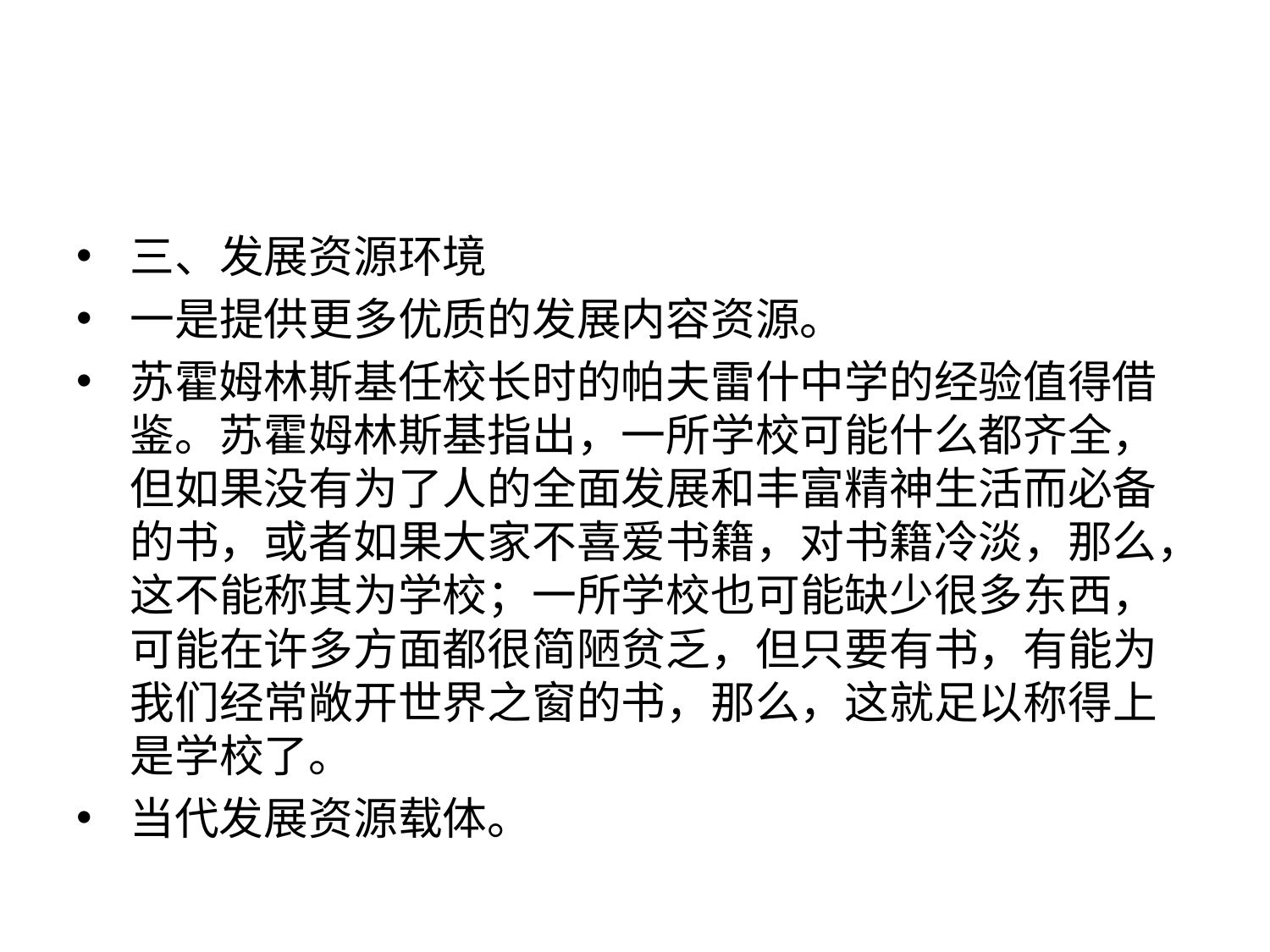

#
三、发展资源环境
一是提供更多优质的发展内容资源。
苏霍姆林斯基任校长时的帕夫雷什中学的经验值得借鉴。苏霍姆林斯基指出，一所学校可能什么都齐全，但如果没有为了人的全面发展和丰富精神生活而必备的书，或者如果大家不喜爱书籍，对书籍冷淡，那么，这不能称其为学校；一所学校也可能缺少很多东西，可能在许多方面都很简陋贫乏，但只要有书，有能为我们经常敞开世界之窗的书，那么，这就足以称得上是学校了。
当代发展资源载体。